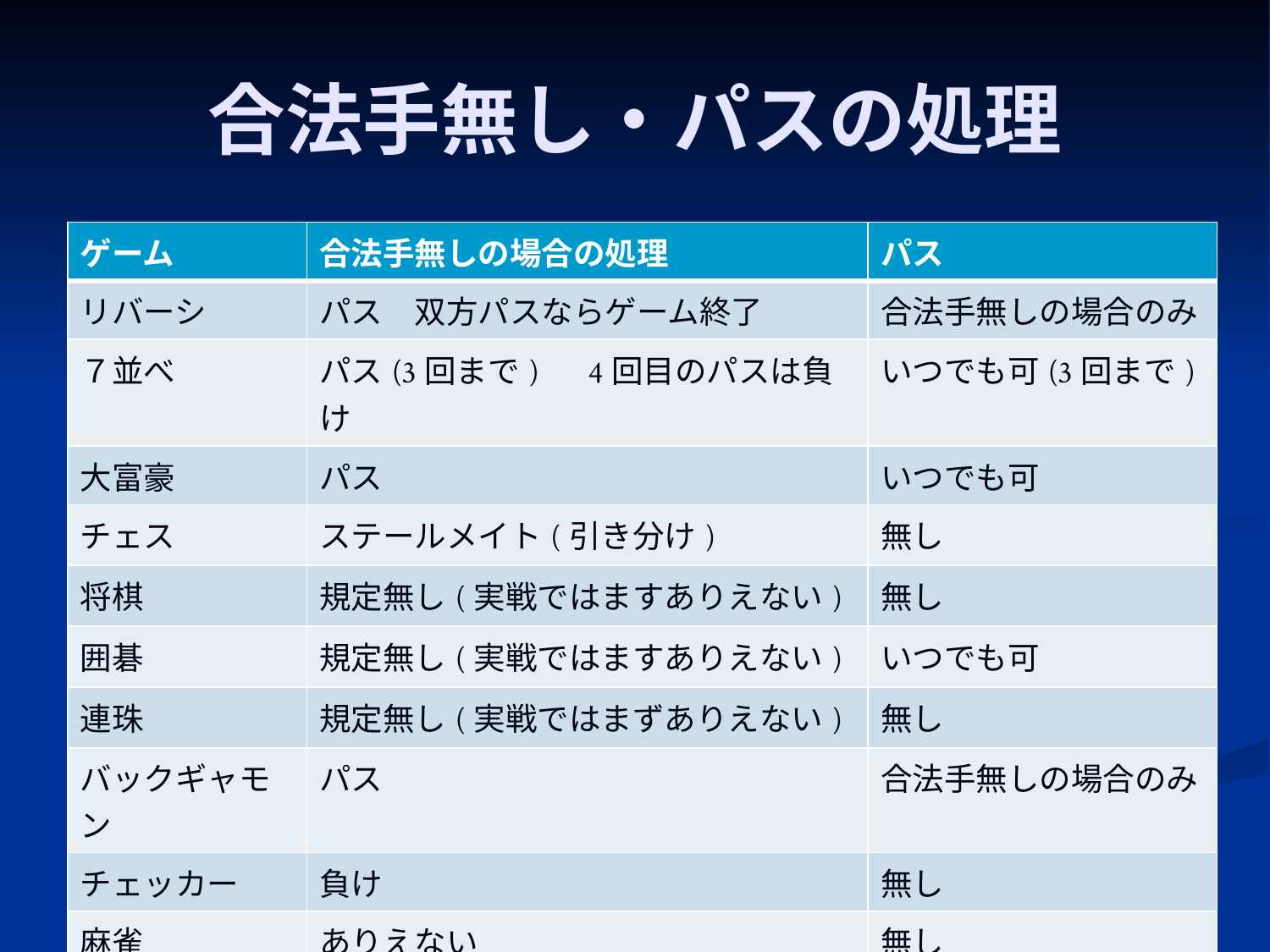

# 合法手無し・パスの処理
| ゲーム | 合法手無しの場合の処理 | パス |
| --- | --- | --- |
| リバーシ | パス　双方パスならゲーム終了 | 合法手無しの場合のみ |
| ７並べ | パス(3回まで)　4回目のパスは負け | いつでも可(3回まで) |
| 大富豪 | パス | いつでも可 |
| チェス | ステールメイト(引き分け) | 無し |
| 将棋 | 規定無し(実戦ではますありえない) | 無し |
| 囲碁 | 規定無し(実戦ではますありえない) | いつでも可 |
| 連珠 | 規定無し(実戦ではまずありえない) | 無し |
| バックギャモン | パス | 合法手無しの場合のみ |
| チェッカー | 負け | 無し |
| 麻雀 | ありえない | 無し |